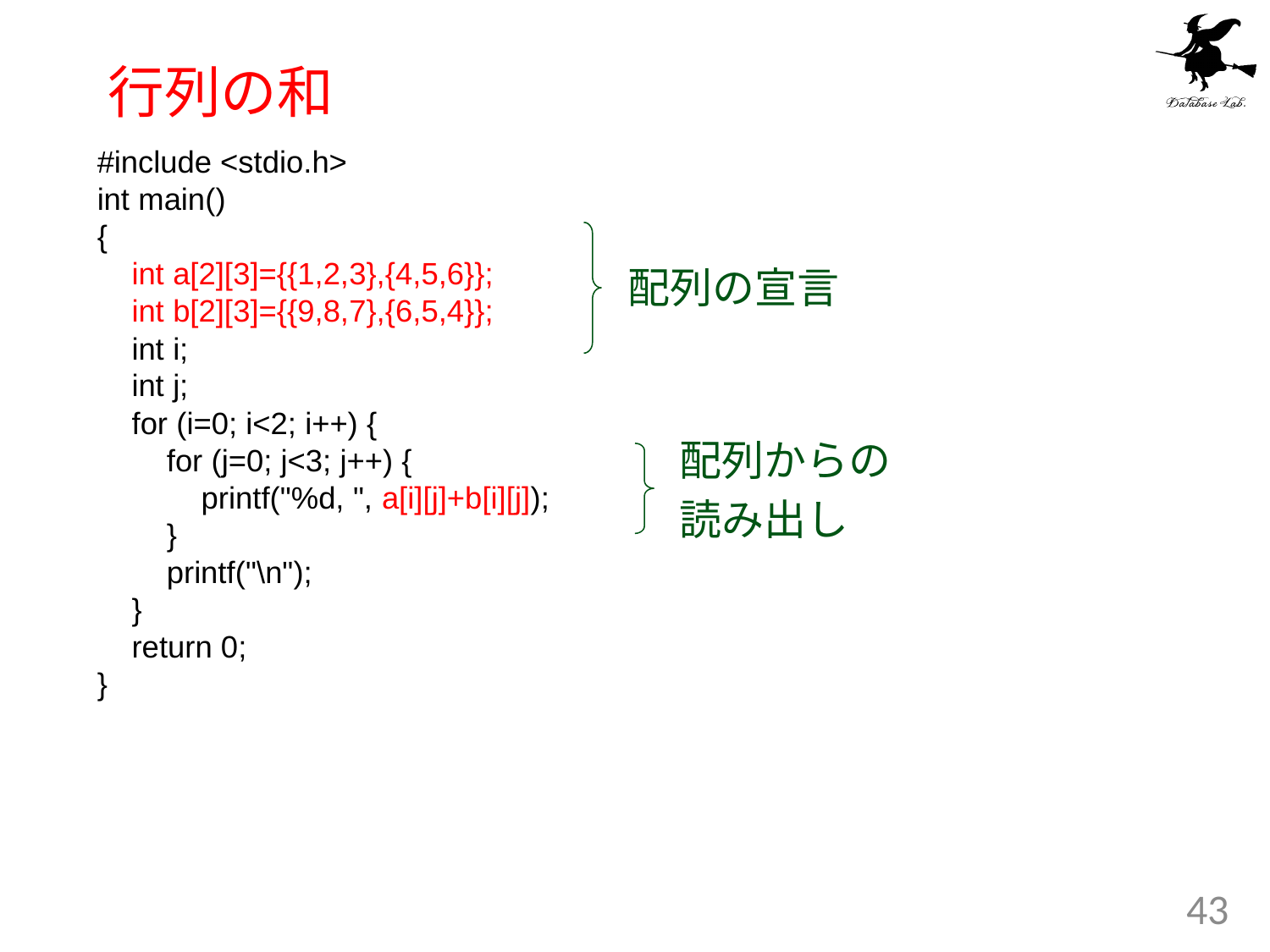

# 行列の和
#include <stdio.h>
int main()
{
    int a[2][3]={{1,2,3},{4,5,6}};
    int b[2][3]={{9,8,7},{6,5,4}};
    int i;
    int j;
    for (i=0; i<2; i++) {
        for (j=0; j<3; j++) {
            printf("%d, ", a[i][j]+b[i][j]);
        }
        printf("\n");
    }
    return 0;
}

配列の宣言
配列からの
読み出し

43